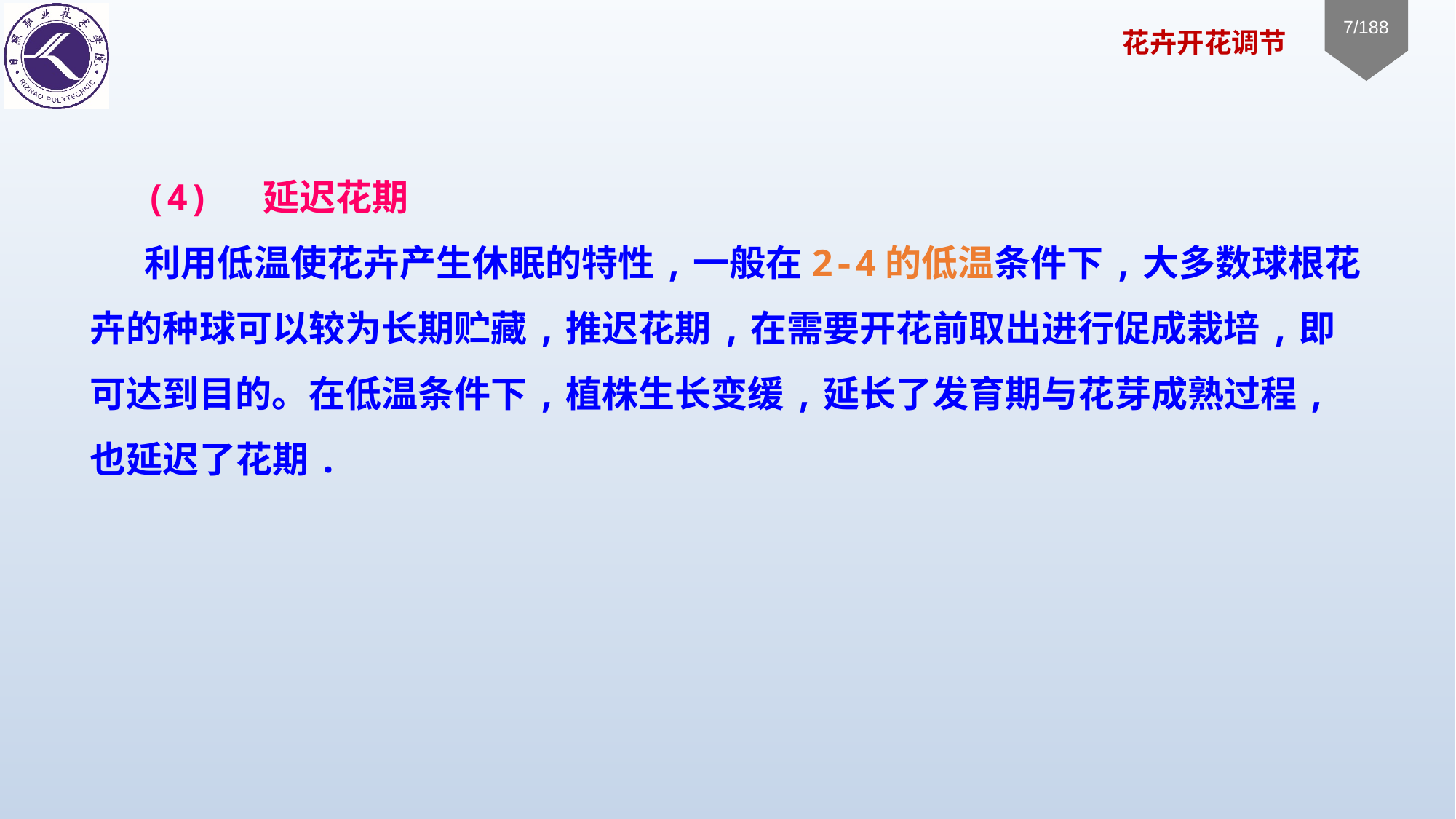

(4)  延迟花期
利用低温使花卉产生休眠的特性,一般在2-4的低温条件下,大多数球根花卉的种球可以较为长期贮藏,推迟花期,在需要开花前取出进行促成栽培,即可达到目的。在低温条件下,植株生长变缓,延长了发育期与花芽成熟过程,也延迟了花期.